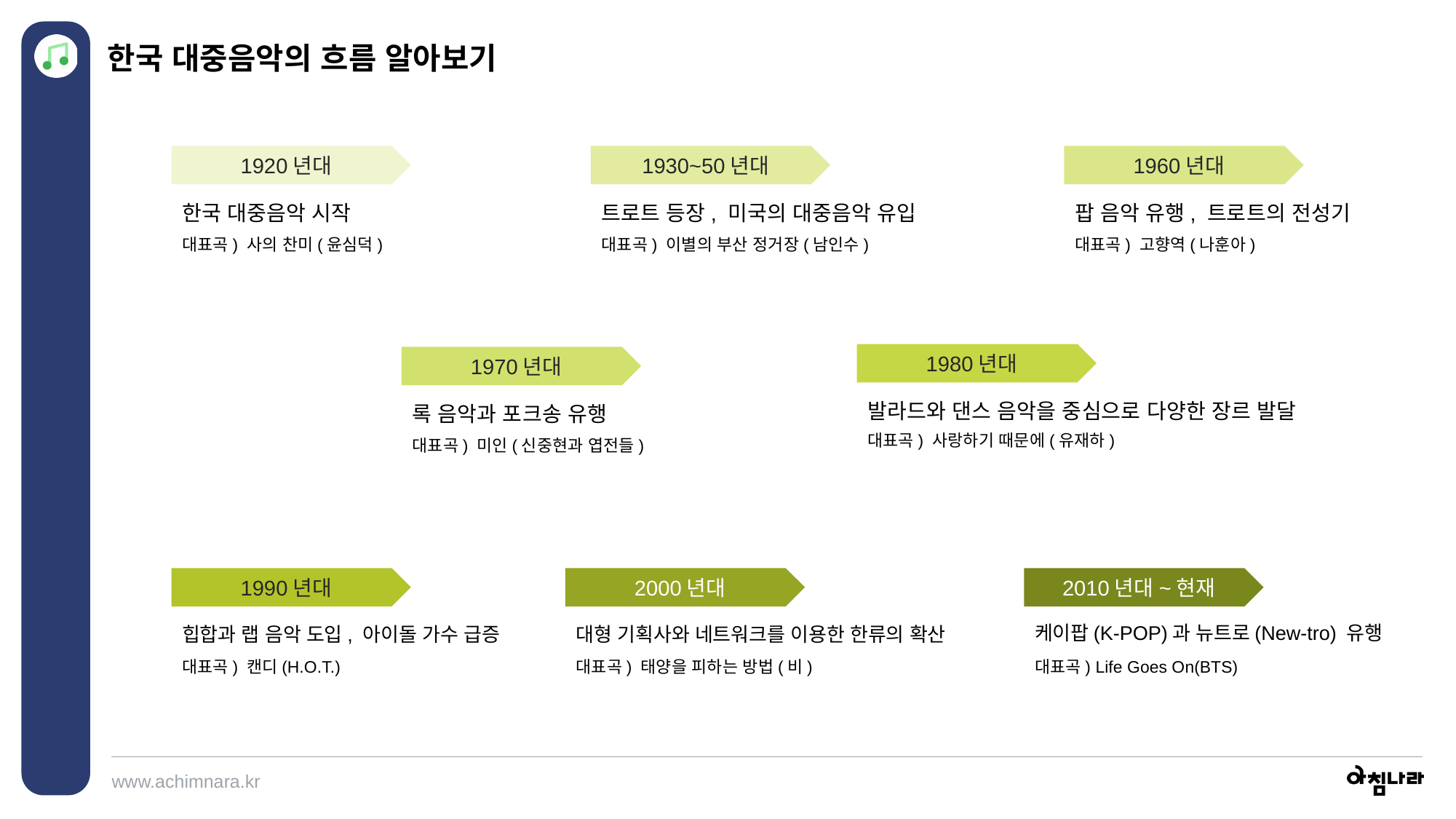

한국 대중음악의 흐름 알아보기
1920년대
1930~50년대
1960년대
한국 대중음악 시작
트로트 등장, 미국의 대중음악 유입
팝 음악 유행, 트로트의 전성기
대표곡) 사의 찬미(윤심덕)
대표곡) 이별의 부산 정거장(남인수)
대표곡) 고향역(나훈아)
1980년대
1970년대
발라드와 댄스 음악을 중심으로 다양한 장르 발달
록 음악과 포크송 유행
대표곡) 사랑하기 때문에(유재하)
대표곡) 미인(신중현과 엽전들)
1990년대
2000년대
2010년대~현재
케이팝(K-POP)과 뉴트로(New-tro) 유행
힙합과 랩 음악 도입, 아이돌 가수 급증
대형 기획사와 네트워크를 이용한 한류의 확산
대표곡) 캔디(H.O.T.)
대표곡) 태양을 피하는 방법(비)
대표곡) Life Goes On(BTS)